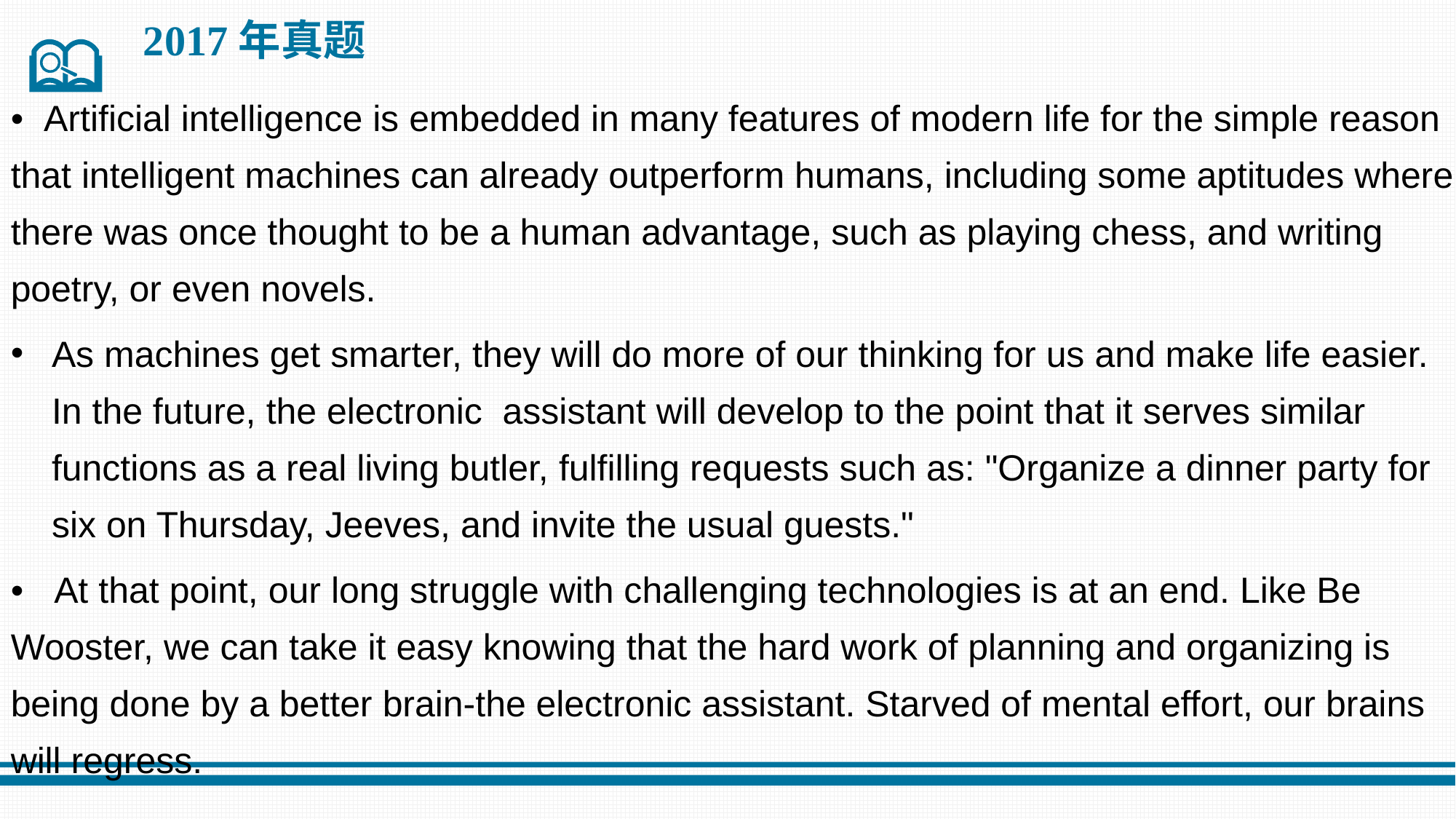

2017年真题
•  Artificial intelligence is embedded in many features of modern life for the simple reason that intelligent machines can already outperform humans, including some aptitudes where there was once thought to be a human advantage, such as playing chess, and writing poetry, or even novels.
As machines get smarter, they will do more of our thinking for us and make life easier. In the future, the electronic  assistant will develop to the point that it serves similar functions as a real living butler, fulfilling requests such as: "Organize a dinner party for six on Thursday, Jeeves, and invite the usual guests."
•   At that point, our long struggle with challenging technologies is at an end. Like Be Wooster, we can take it easy knowing that the hard work of planning and organizing is being done by a better brain-the electronic assistant. Starved of mental effort, our brains will regress.